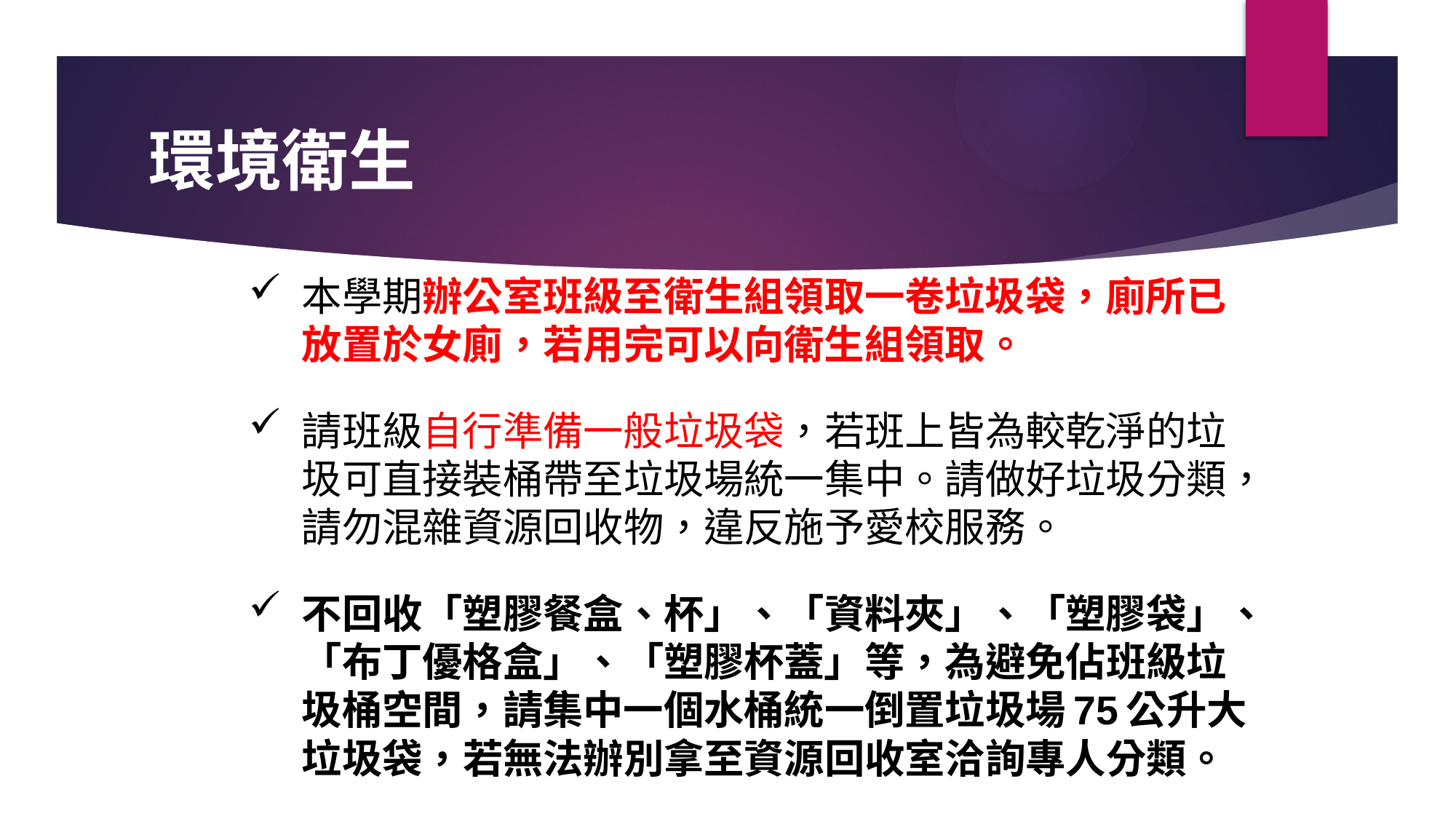

# 環境衛生
本學期辦公室班級至衛生組領取一卷垃圾袋，廁所已放置於女廁，若用完可以向衛生組領取。
請班級自行準備一般垃圾袋，若班上皆為較乾淨的垃圾可直接裝桶帶至垃圾場統一集中。請做好垃圾分類，請勿混雜資源回收物，違反施予愛校服務。
不回收「塑膠餐盒、杯」、「資料夾」、「塑膠袋」、「布丁優格盒」、「塑膠杯蓋」等，為避免佔班級垃圾桶空間，請集中一個水桶統一倒置垃圾場75公升大垃圾袋，若無法辦別拿至資源回收室洽詢專人分類。